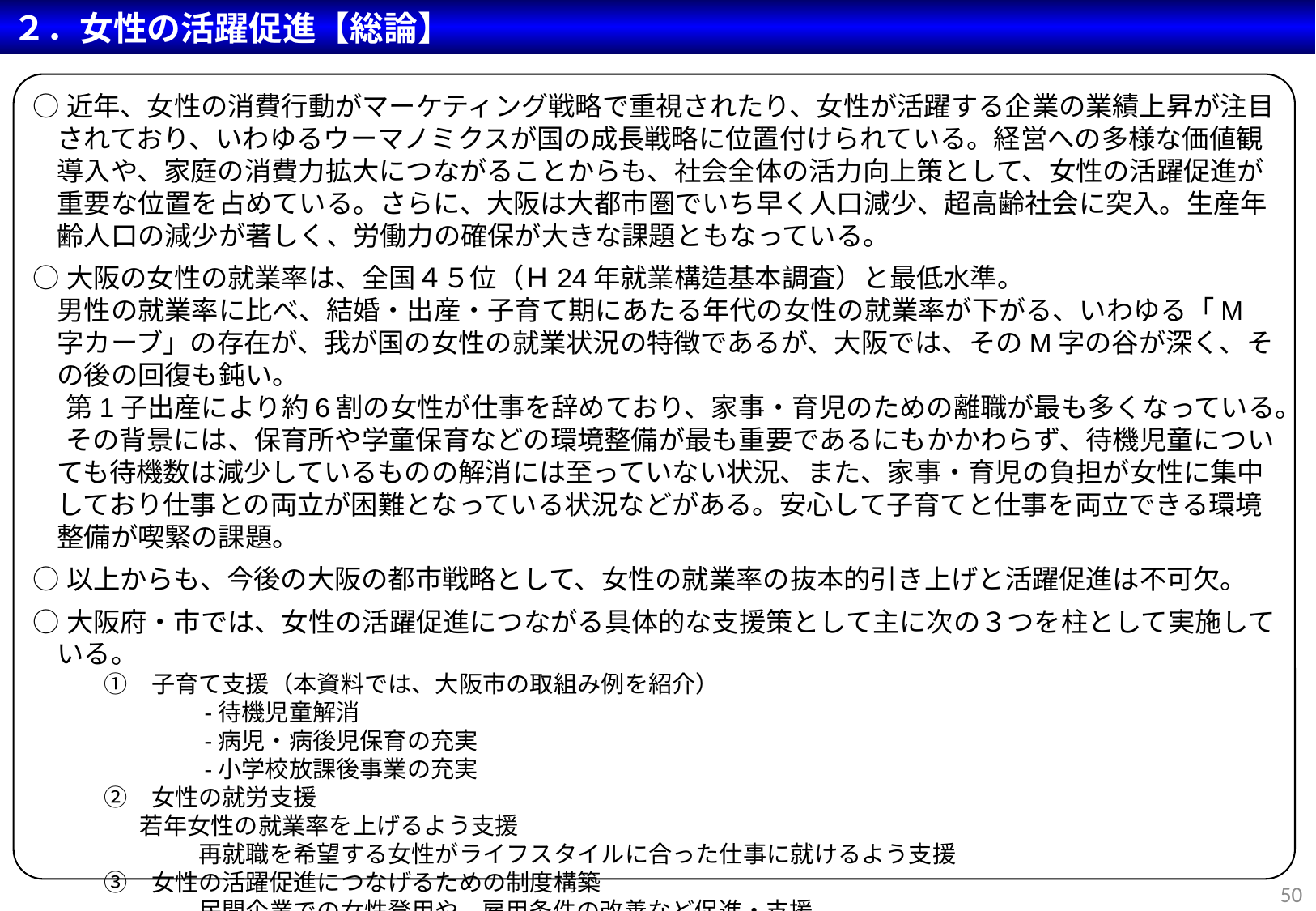

２．女性の活躍促進【総論】

○近年、女性の消費行動がマーケティング戦略で重視されたり、女性が活躍する企業の業績上昇が注目されており、いわゆるウーマノミクスが国の成長戦略に位置付けられている。経営への多様な価値観導入や、家庭の消費力拡大につながることからも、社会全体の活力向上策として、女性の活躍促進が重要な位置を占めている。さらに、大阪は大都市圏でいち早く人口減少、超高齢社会に突入。生産年齢人口の減少が著しく、労働力の確保が大きな課題ともなっている。

○大阪の女性の就業率は、全国４５位（Ｈ24年就業構造基本調査）と最低水準。
男性の就業率に比べ、結婚・出産・子育て期にあたる年代の女性の就業率が下がる、いわゆる「M字カーブ」の存在が、我が国の女性の就業状況の特徴であるが、大阪では、そのM字の谷が深く、その後の回復も鈍い。
　 第1子出産により約6割の女性が仕事を辞めており、家事・育児のための離職が最も多くなっている。
　 その背景には、保育所や学童保育などの環境整備が最も重要であるにもかかわらず、待機児童についても待機数は減少しているものの解消には至っていない状況、また、家事・育児の負担が女性に集中しており仕事との両立が困難となっている状況などがある。安心して子育てと仕事を両立できる環境整備が喫緊の課題。
○以上からも、今後の大阪の都市戦略として、女性の就業率の抜本的引き上げと活躍促進は不可欠。
○大阪府・市では、女性の活躍促進につながる具体的な支援策として主に次の３つを柱として実施している。
　　　①　子育て支援（本資料では、大阪市の取組み例を紹介）
　　　　　　　-待機児童解消
　　　　　　　-病児・病後児保育の充実
　　　　　　　-小学校放課後事業の充実
　　　②　女性の就労支援
若年女性の就業率を上げるよう支援
　　　　　　　再就職を希望する女性がライフスタイルに合った仕事に就けるよう支援
　　　③　女性の活躍促進につなげるための制度構築
　　　　　　　民間企業での女性登用や、雇用条件の改善など促進・支援
50